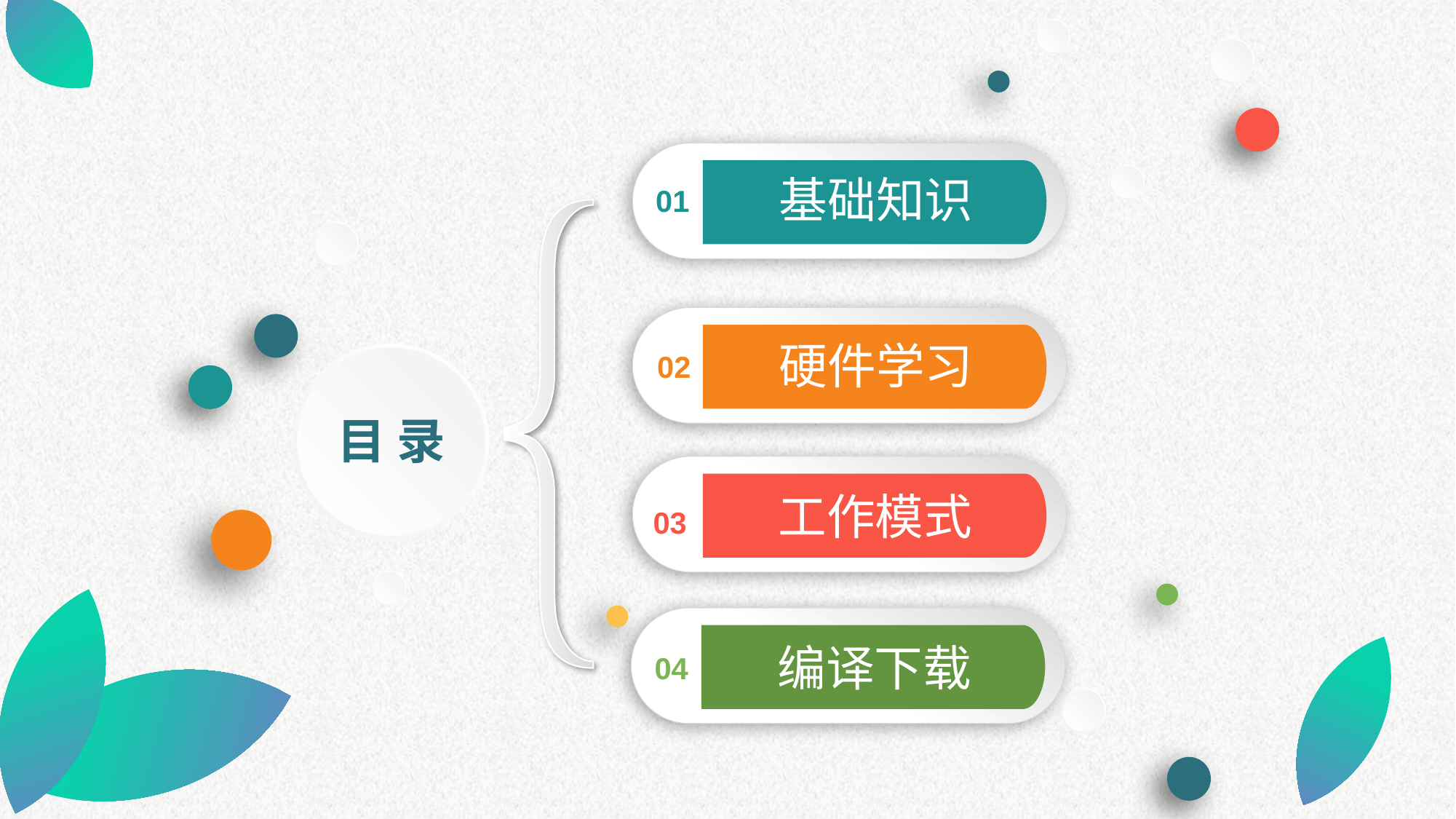

01
基础知识

02
硬件学习

目 录

03
工作模式

04
编译下载